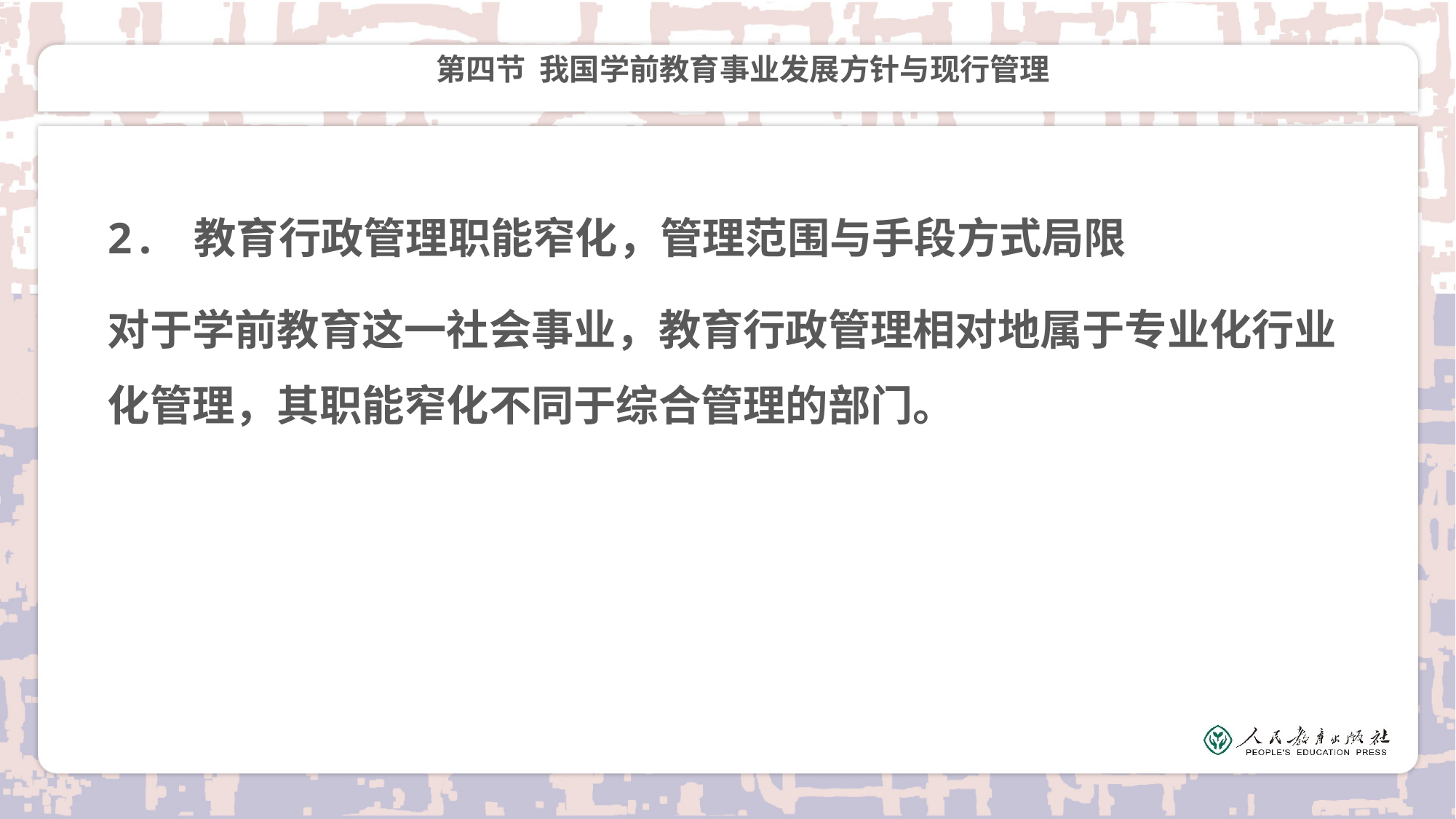

# 第四节  我国学前教育事业发展方针与现行管理
2. 教育行政管理职能窄化，管理范围与手段方式局限
对于学前教育这一社会事业，教育行政管理相对地属于专业化行业化管理，其职能窄化不同于综合管理的部门。